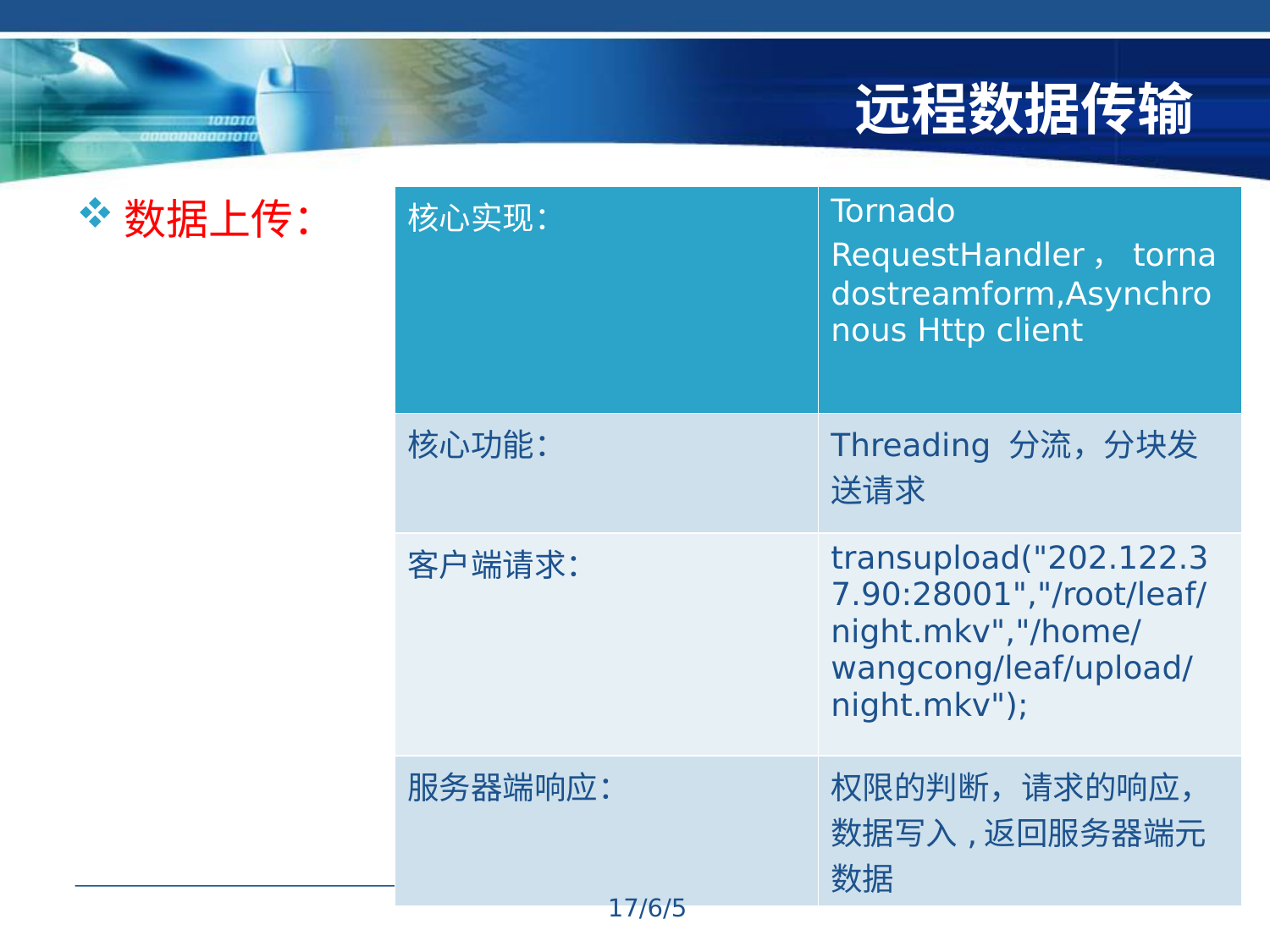

# 远程数据传输
数据上传：

| 核心实现： | Tornado RequestHandler，tornadostreamform,Asynchronous Http client |
| --- | --- |
| 核心功能： | Threading 分流，分块发送请求 |
| 客户端请求： | transupload("202.122.37.90:28001","/root/leaf/night.mkv","/home/wangcong/leaf/upload/night.mkv"); |
| 服务器端响应： | 权限的判断，请求的响应，数据写入,返回服务器端元数据 |
17/6/5